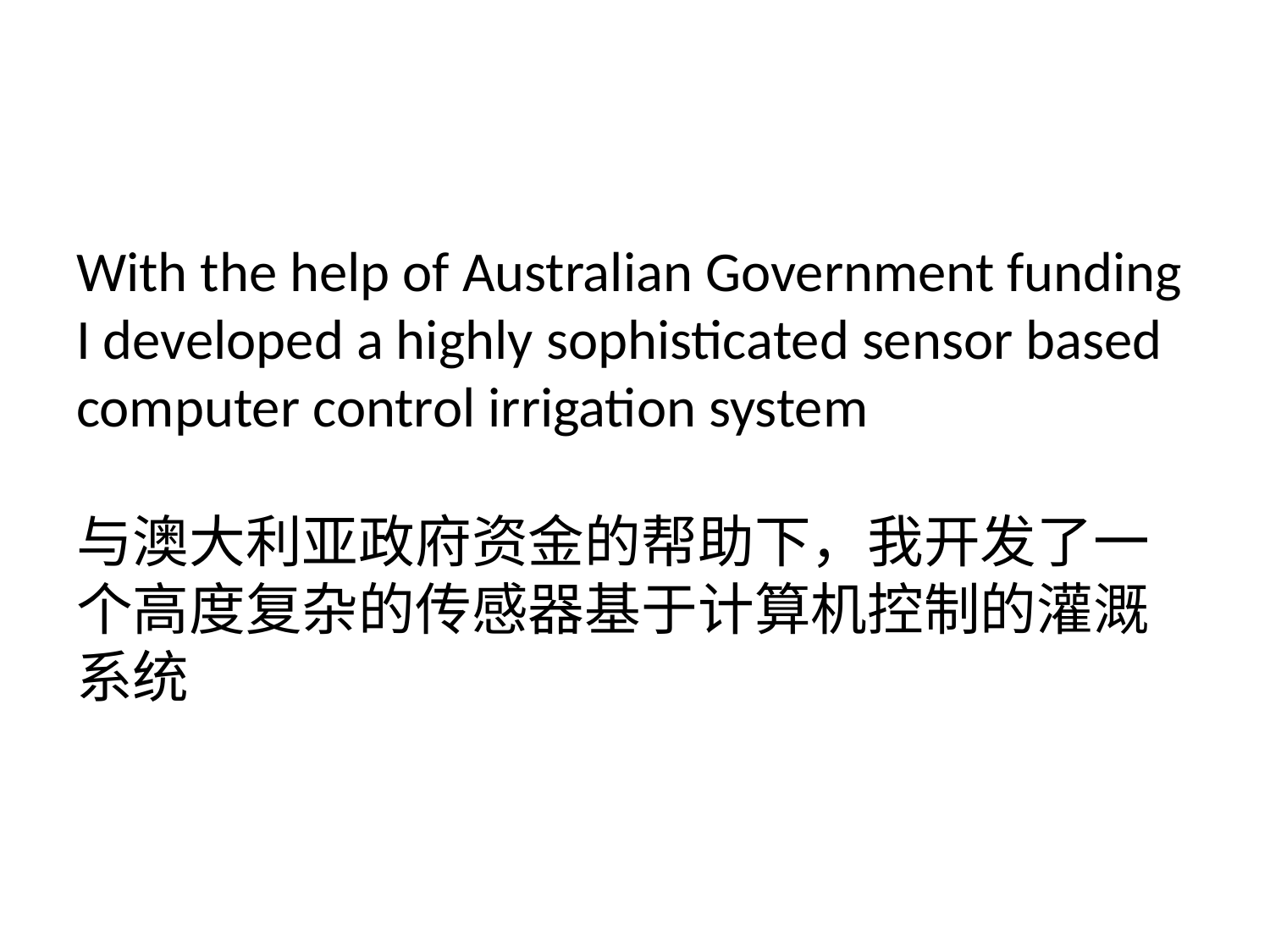

# With the help of Australian Government funding I developed a highly sophisticated sensor based computer control irrigation system 与澳大利亚政府资金的帮助下，我开发了一个高度复杂的传感器基于计算机控制的灌溉系统